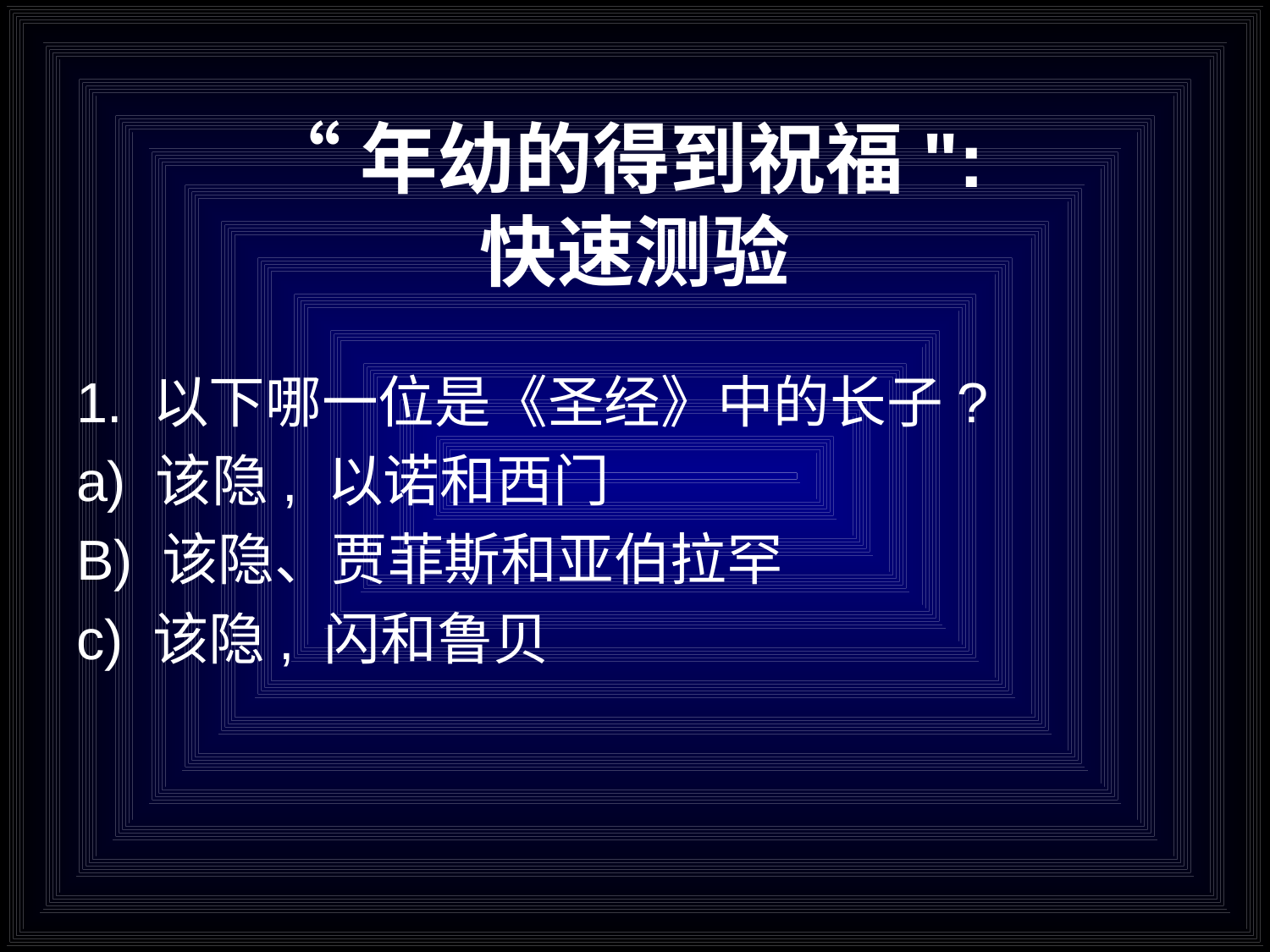

# “年幼的得到祝福": 快速测验
1. 以下哪一位是《圣经》中的长子?
a) 该隐, 以诺和西门
B) 该隐、贾菲斯和亚伯拉罕
c) 该隐, 闪和鲁贝